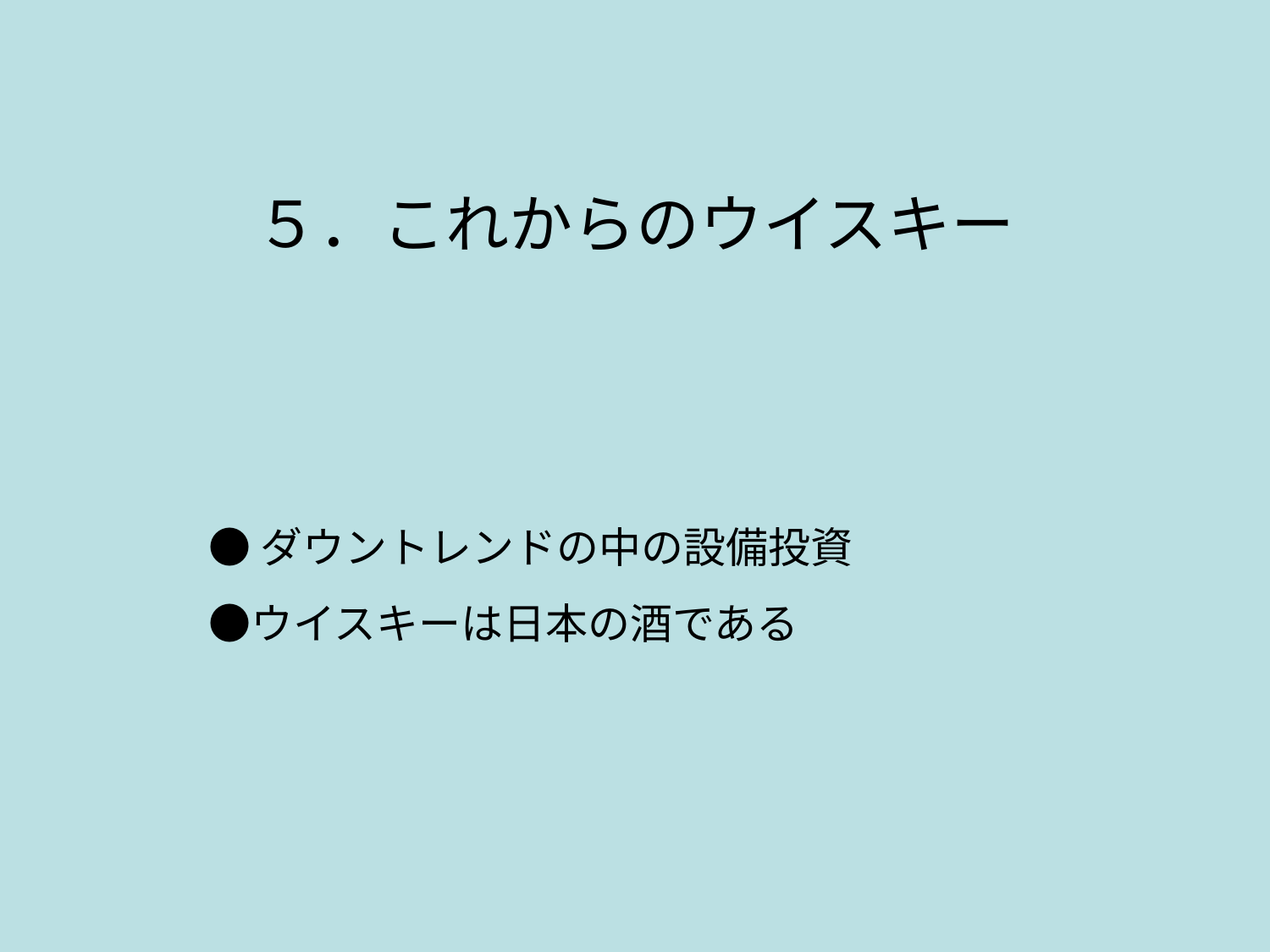

５．これからのウイスキー
# ●ダウントレンドの中の設備投資 ●ウイスキーは日本の酒である